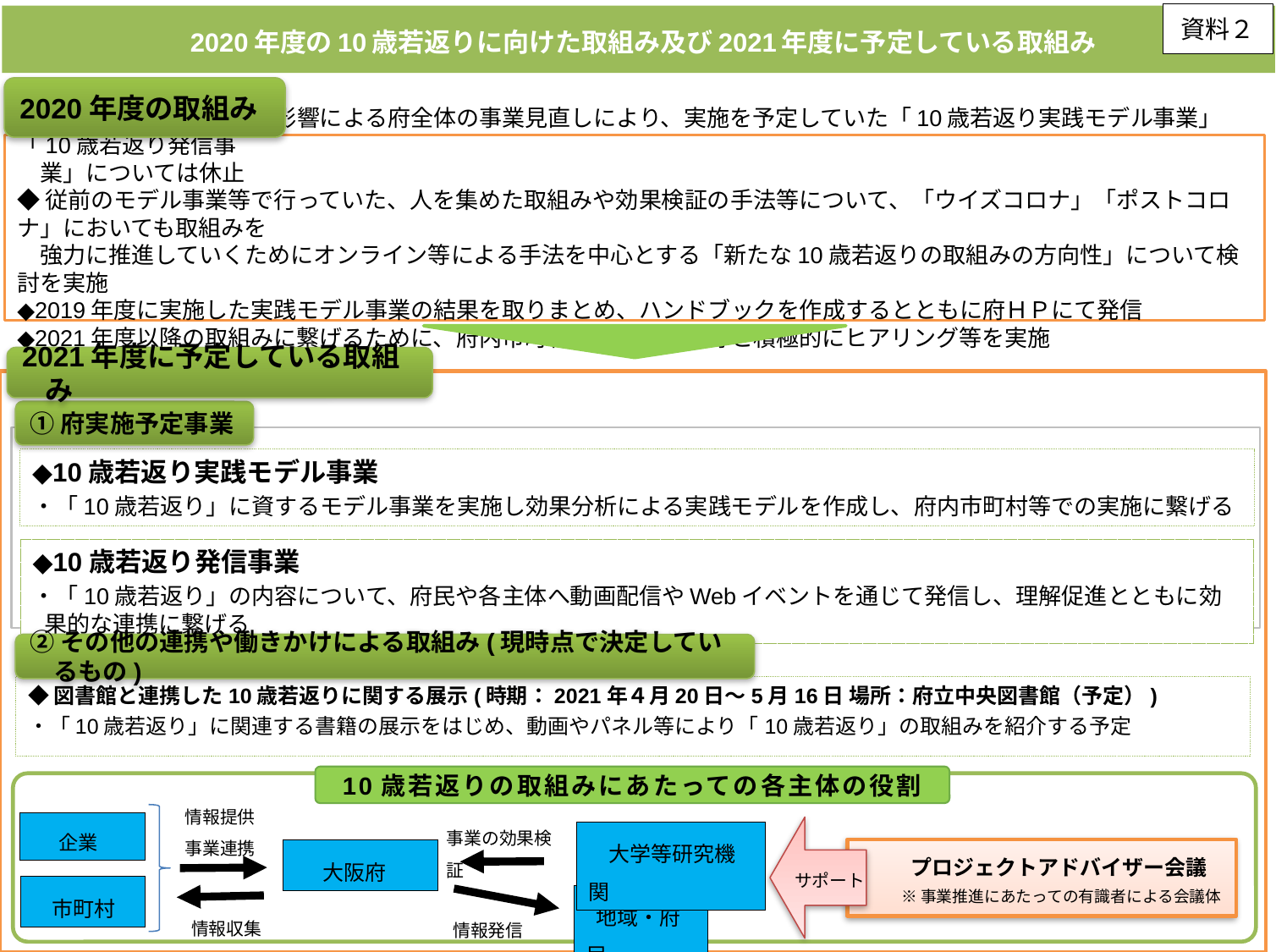

資料２

2020年度の10歳若返りに向けた取組み及び2021年度に予定している取組み
2020年度の取組み

◆新型コロナウイルスの影響による府全体の事業見直しにより、実施を予定していた「10歳若返り実践モデル事業」「10歳若返り発信事
　業」については休止
◆従前のモデル事業等で行っていた、人を集めた取組みや効果検証の手法等について、「ウイズコロナ」「ポストコロナ」においても取組みを
　強力に推進していくためにオンライン等による手法を中心とする「新たな10歳若返りの取組みの方向性」について検討を実施
◆2019年度に実施した実践モデル事業の結果を取りまとめ、ハンドブックを作成するとともに府ＨＰにて発信
◆2021年度以降の取組みに繋げるために、府内市町村、企業、団体等と積極的にヒアリング等を実施

2021年度に予定している取組み

①府実施予定事業

◆10歳若返り実践モデル事業
・「10歳若返り」に資するモデル事業を実施し効果分析による実践モデルを作成し、府内市町村等での実施に繋げる
◆10歳若返り発信事業
・「10歳若返り」の内容について、府民や各主体へ動画配信やWebイベントを通じて発信し、理解促進とともに効果的な連携に繋げる
②その他の連携や働きかけによる取組み(現時点で決定しているもの)
◆図書館と連携した10歳若返りに関する展示(時期：2021年４月20日～5月16日 場所：府立中央図書館（予定）)
・「10歳若返り」に関連する書籍の展示をはじめ、動画やパネル等により「10歳若返り」の取組みを紹介する予定

10歳若返りの取組みにあたっての各主体の役割

情報提供
事業連携

事業の効果検証
     企業

プロジェクトアドバイザー会議

サポート
※事業推進にあたっての有識者による会議体
　大学等研究機関
     大阪府
   市町村
 地域・府民
情報収集
情報発信